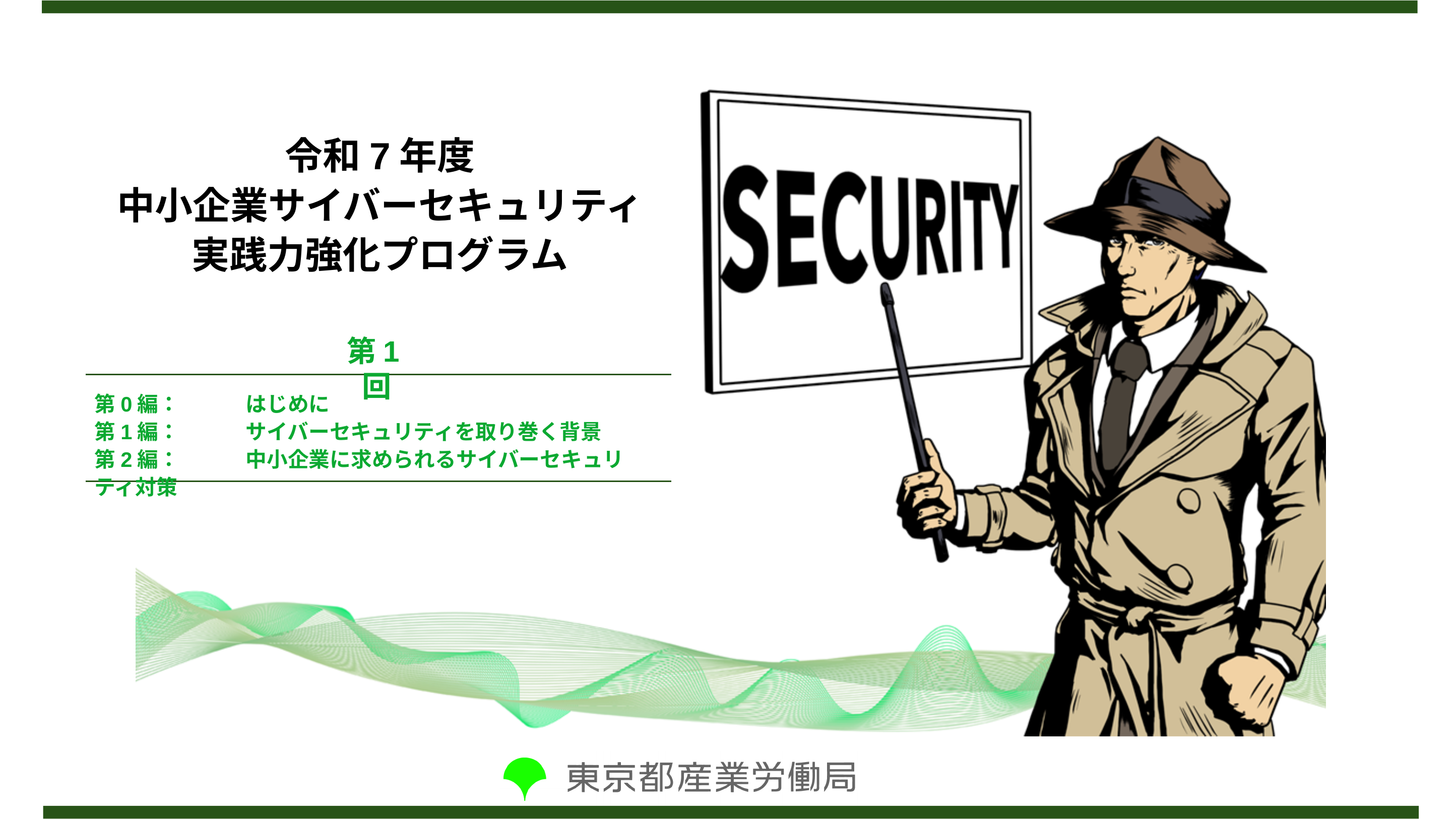

令和7年度
中小企業サイバーセキュリティ
実践力強化プログラム
第1回

第0編：	はじめに
第1編：	サイバーセキュリティを取り巻く背景
第2編：	中小企業に求められるサイバーセキュリティ対策